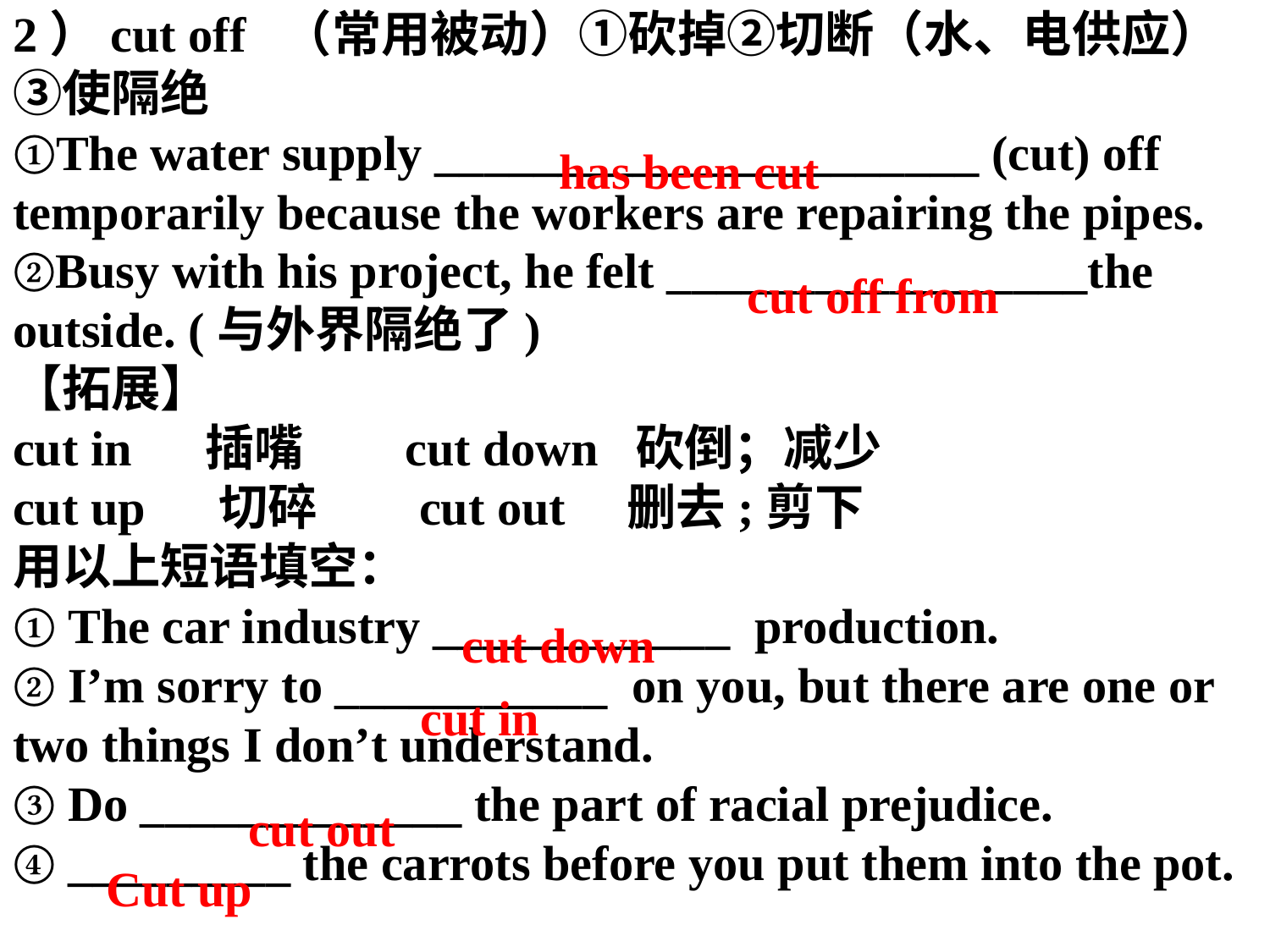

2）cut off  （常用被动）①砍掉②切断（水、电供应）③使隔绝
①The water supply ______________________ (cut) off temporarily because the workers are repairing the pipes.
②Busy with his project, he felt _________________the outside. (与外界隔绝了)
【拓展】
cut in     插嘴        cut down  砍倒；减少
cut up     切碎        cut out    删去;剪下
用以上短语填空：
① The car industry ____________  production.
② I’m sorry to ___________  on you, but there are one or two things I don’t understand.
③ Do _____________ the part of racial prejudice.
④ _________ the carrots before you put them into the pot.
has been cut
cut off from
cut down
cut in
cut out
Cut up